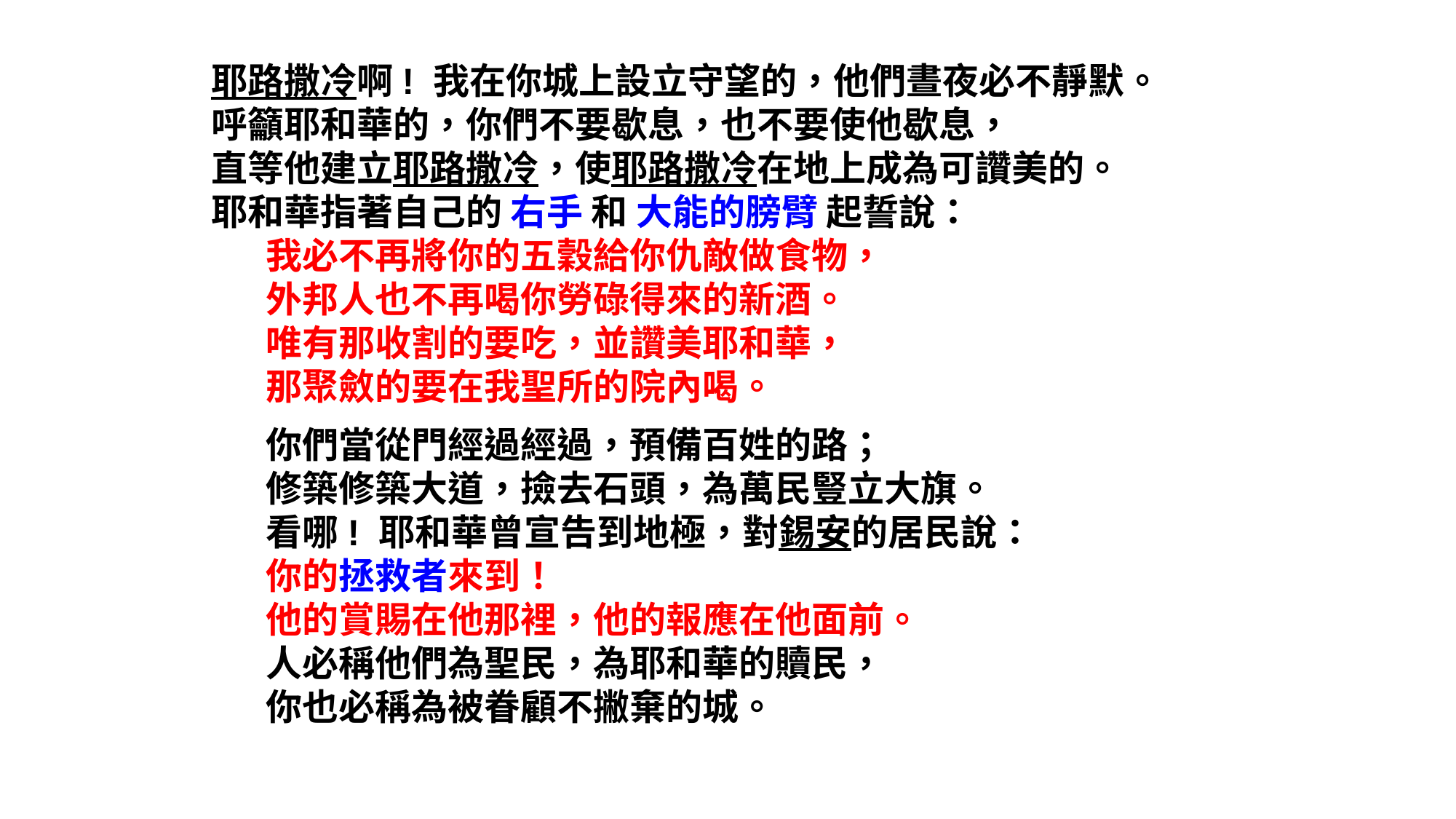

耶路撒冷啊! 我在你城上設立守望的，他們晝夜必不靜默。
呼籲耶和華的，你們不要歇息，也不要使他歇息，
直等他建立耶路撒冷，使耶路撒冷在地上成為可讚美的。
耶和華指著自己的 右手 和 大能的膀臂 起誓說：
我必不再將你的五穀給你仇敵做食物，
外邦人也不再喝你勞碌得來的新酒。
唯有那收割的要吃，並讚美耶和華，
那聚斂的要在我聖所的院內喝。

你們當從門經過經過，預備百姓的路；
修築修築大道，撿去石頭，為萬民豎立大旗。
看哪! 耶和華曾宣告到地極，對錫安的居民說：
你的拯救者來到！
他的賞賜在他那裡，他的報應在他面前。
人必稱他們為聖民，為耶和華的贖民，
你也必稱為被眷顧不撇棄的城。